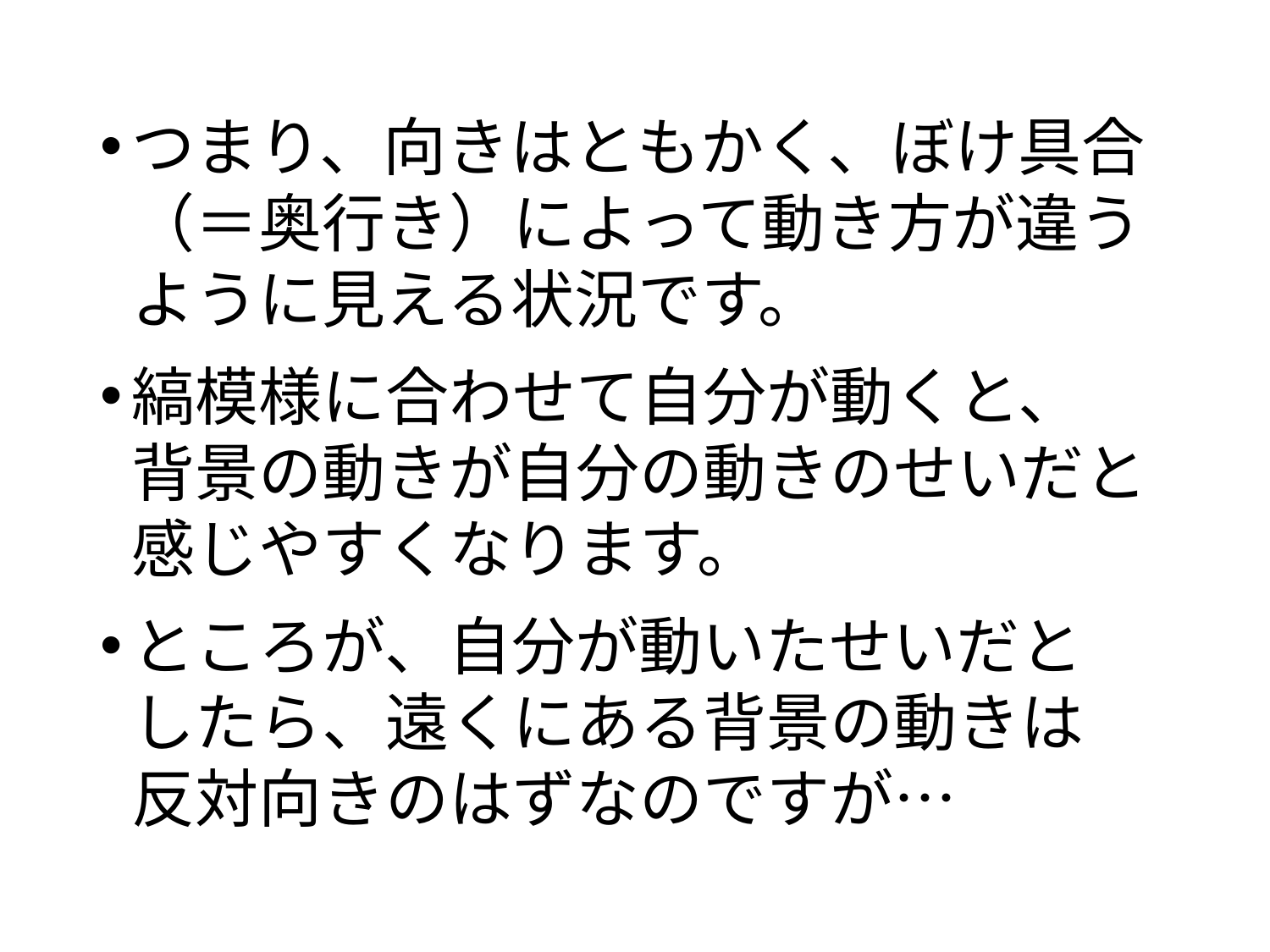

つまり、向きはともかく、ぼけ具合（＝奥行き）によって動き方が違うように見える状況です。
縞模様に合わせて自分が動くと、
背景の動きが自分の動きのせいだと感じやすくなります。
ところが、自分が動いたせいだと
したら、遠くにある背景の動きは
反対向きのはずなのですが…